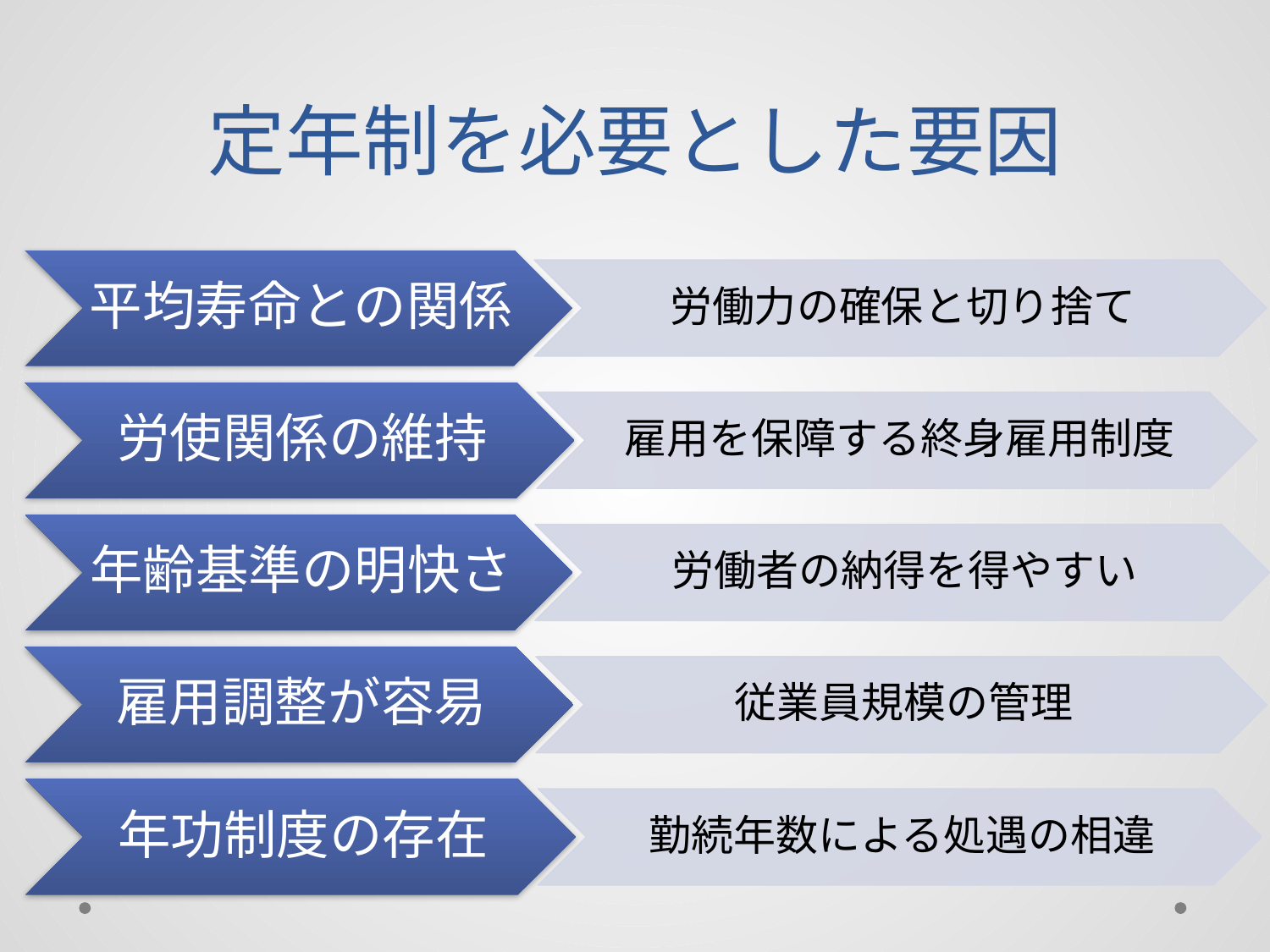

# 定年制を必要とした要因
平均寿命との関係
労働力の確保と切り捨て
労使関係の維持
雇用を保障する終身雇用制度
年齢基準の明快さ
労働者の納得を得やすい
雇用調整が容易
従業員規模の管理
年功制度の存在
勤続年数による処遇の相違